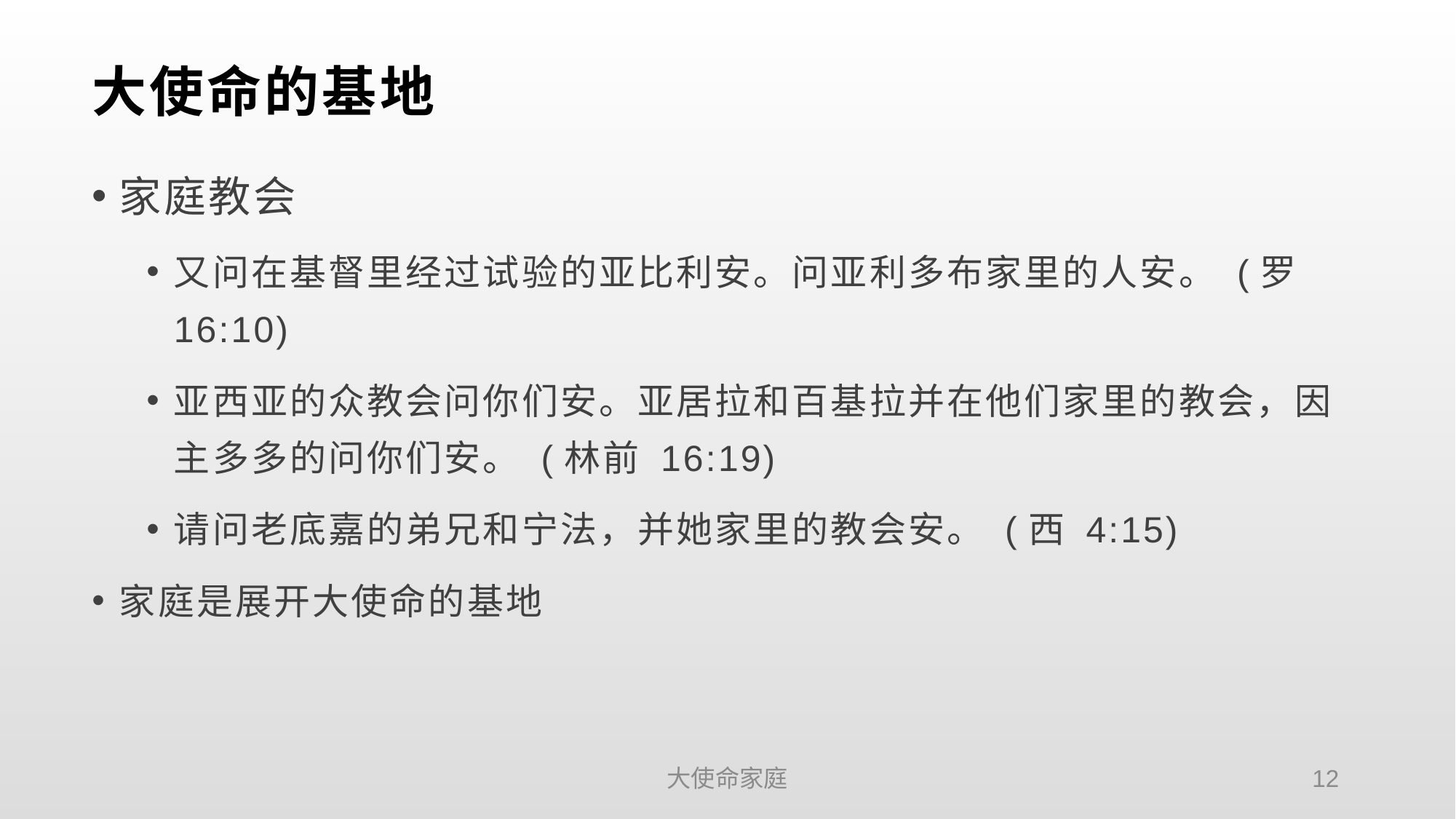

# 大使命的基地
家庭教会
又问在基督里经过试验的亚比利安。问亚利多布家里的人安。 (罗 16:10)
亚西亚的众教会问你们安。亚居拉和百基拉并在他们家里的教会，因主多多的问你们安。 (林前 16:19)
请问老底嘉的弟兄和宁法，并她家里的教会安。 (西 4:15)
家庭是展开大使命的基地
大使命家庭
12